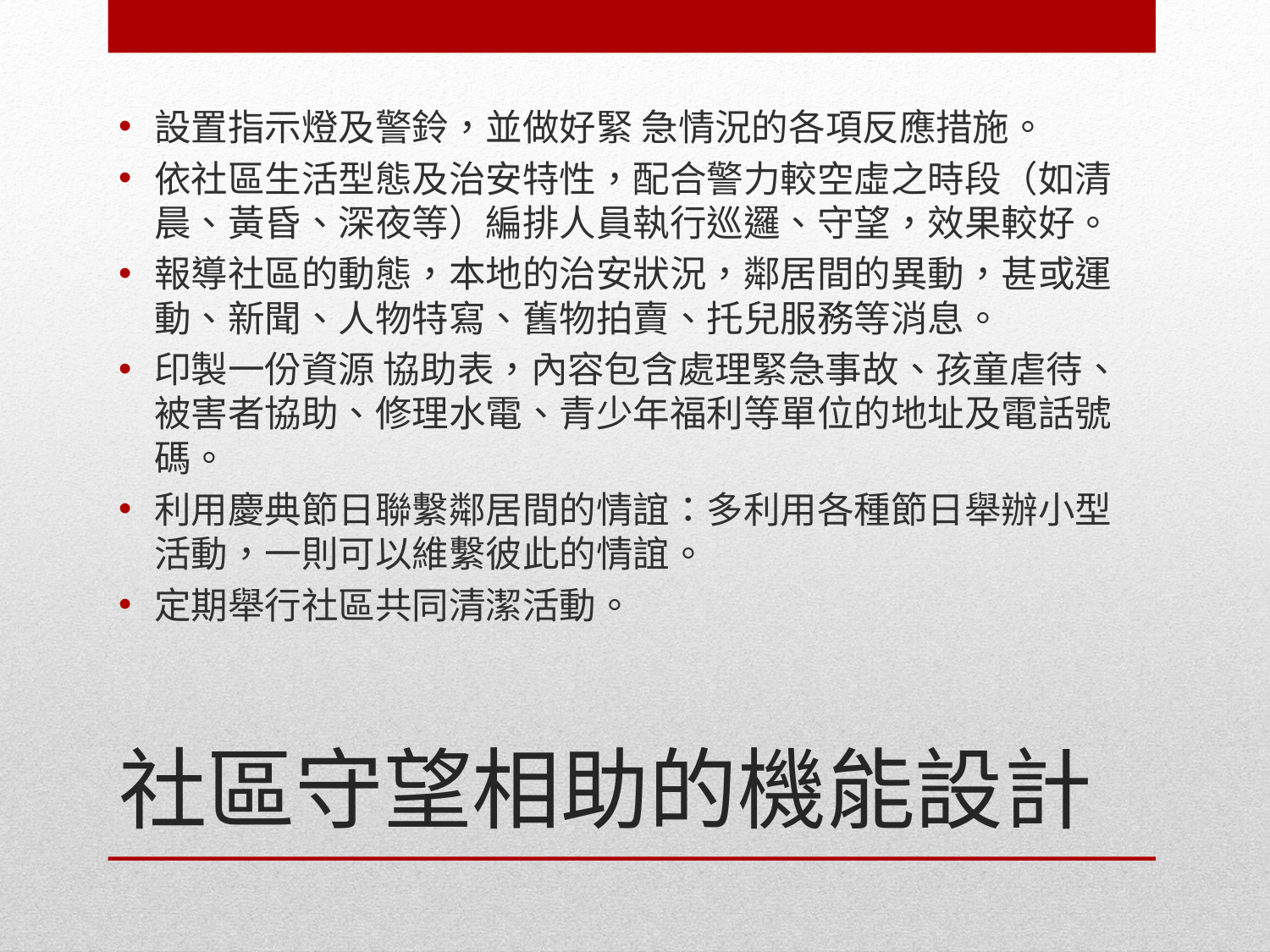

設置指示燈及警鈴，並做好緊 急情況的各項反應措施。
依社區生活型態及治安特性，配合警力較空虛之時段（如清晨、黃昏、深夜等）編排人員執行巡邏、守望，效果較好。
報導社區的動態，本地的治安狀況，鄰居間的異動，甚或運動、新聞、人物特寫、舊物拍賣、托兒服務等消息。
印製一份資源 協助表，內容包含處理緊急事故、孩童虐待、被害者協助、修理水電、青少年福利等單位的地址及電話號碼。
利用慶典節日聯繫鄰居間的情誼：多利用各種節日舉辦小型活動，一則可以維繫彼此的情誼。
定期舉行社區共同清潔活動。
# 社區守望相助的機能設計